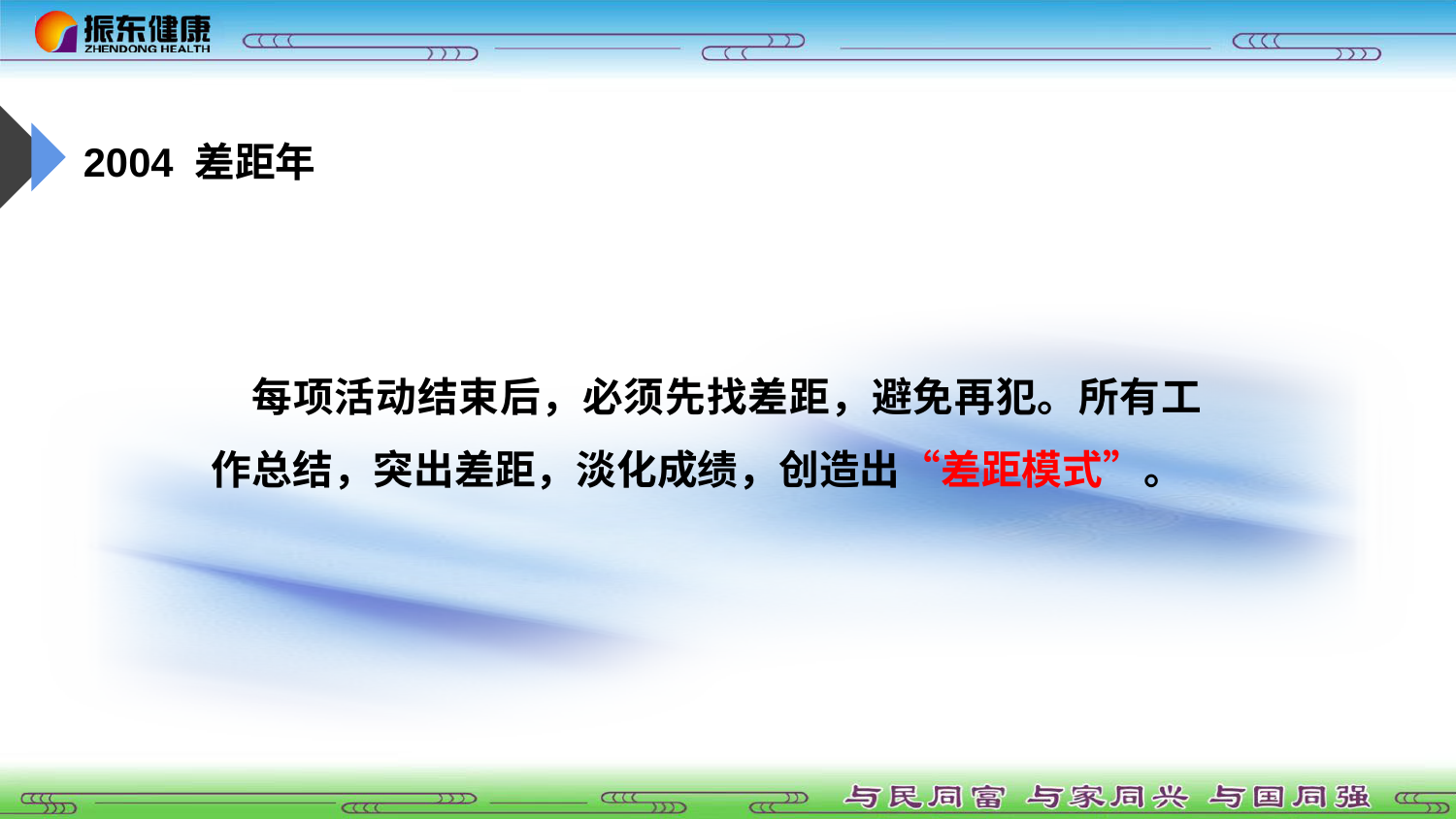

2004 差距年

   每项活动结束后，必须先找差距，避免再犯。所有工作总结，突出差距，淡化成绩，创造出“差距模式”。